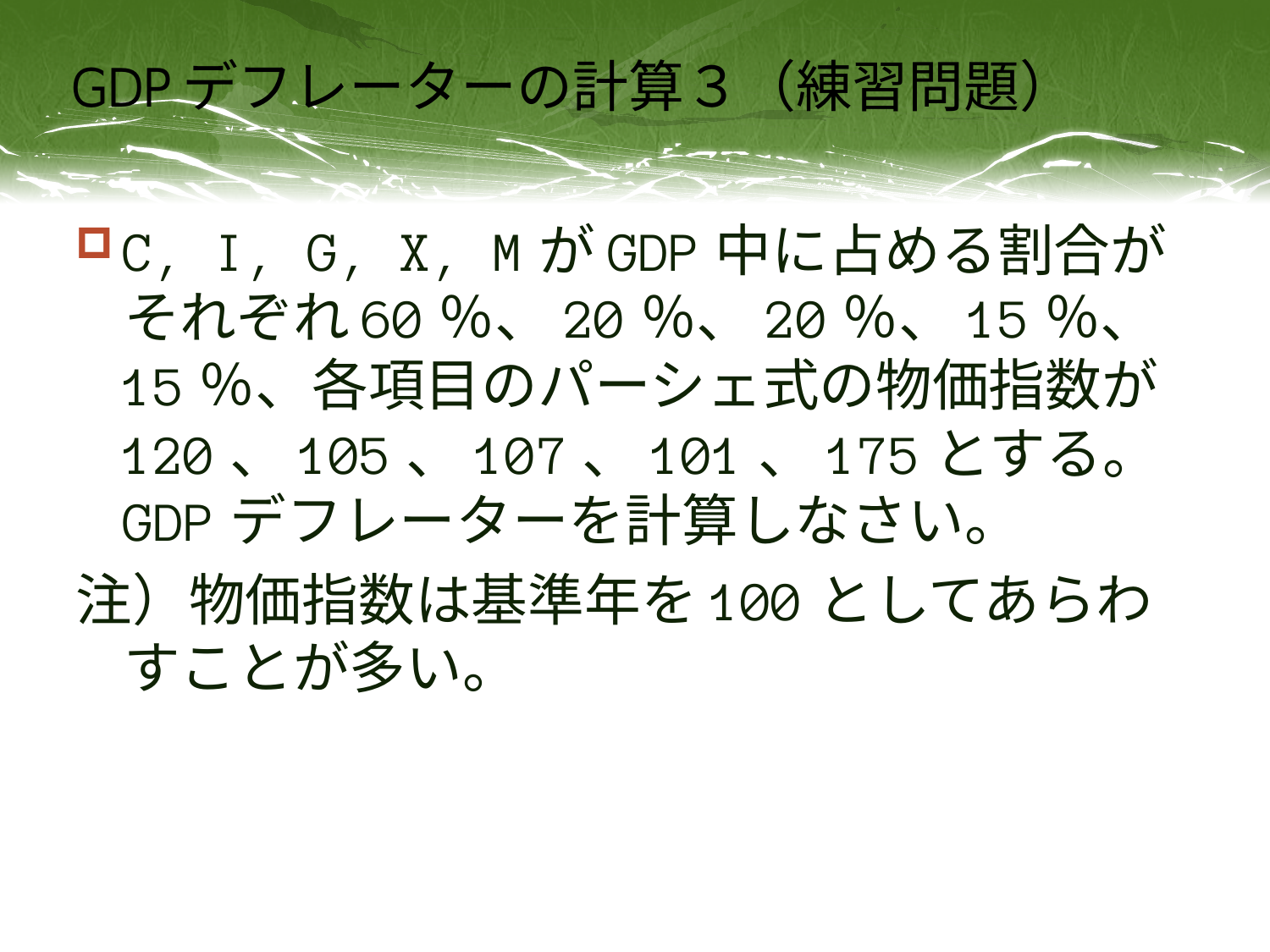

# GDPデフレーターの計算３（練習問題）
C, I, G, X, MがGDP中に占める割合がそれぞれ60％、20％、20％、15％、15％、各項目のパーシェ式の物価指数が120、105、107、101、175とする。GDPデフレーターを計算しなさい。
注）物価指数は基準年を100としてあらわすことが多い。